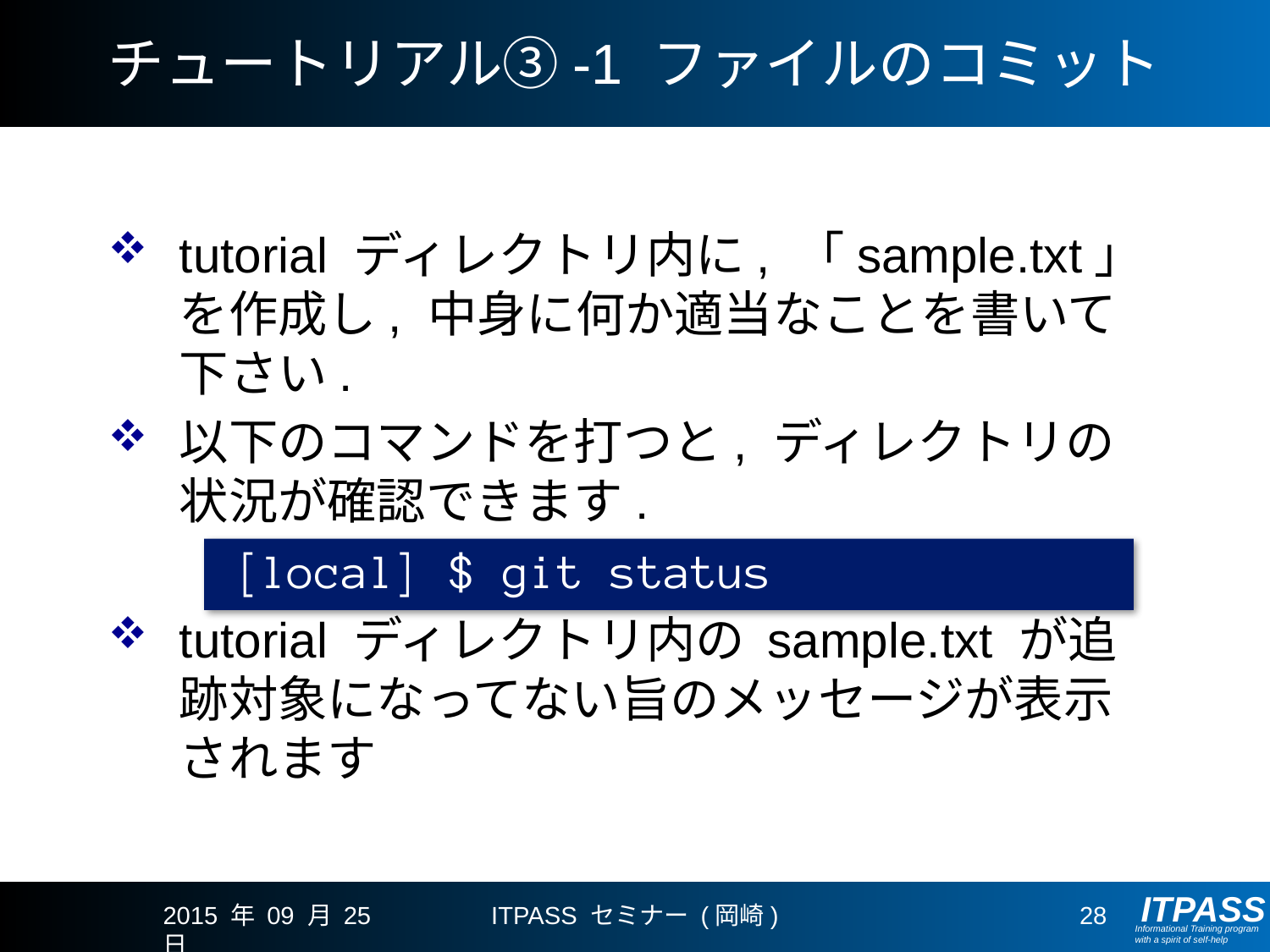

# チュートリアル③-1 ファイルのコミット
tutorial ディレクトリ内に, 「sample.txt」を作成し, 中身に何か適当なことを書いて下さい.
以下のコマンドを打つと, ディレクトリの状況が確認できます.
	[local] $ git status
tutorial ディレクトリ内の sample.txt が追跡対象になってない旨のメッセージが表示されます

2015 年 09 月 25 日
ITPASS セミナー (岡崎)
28